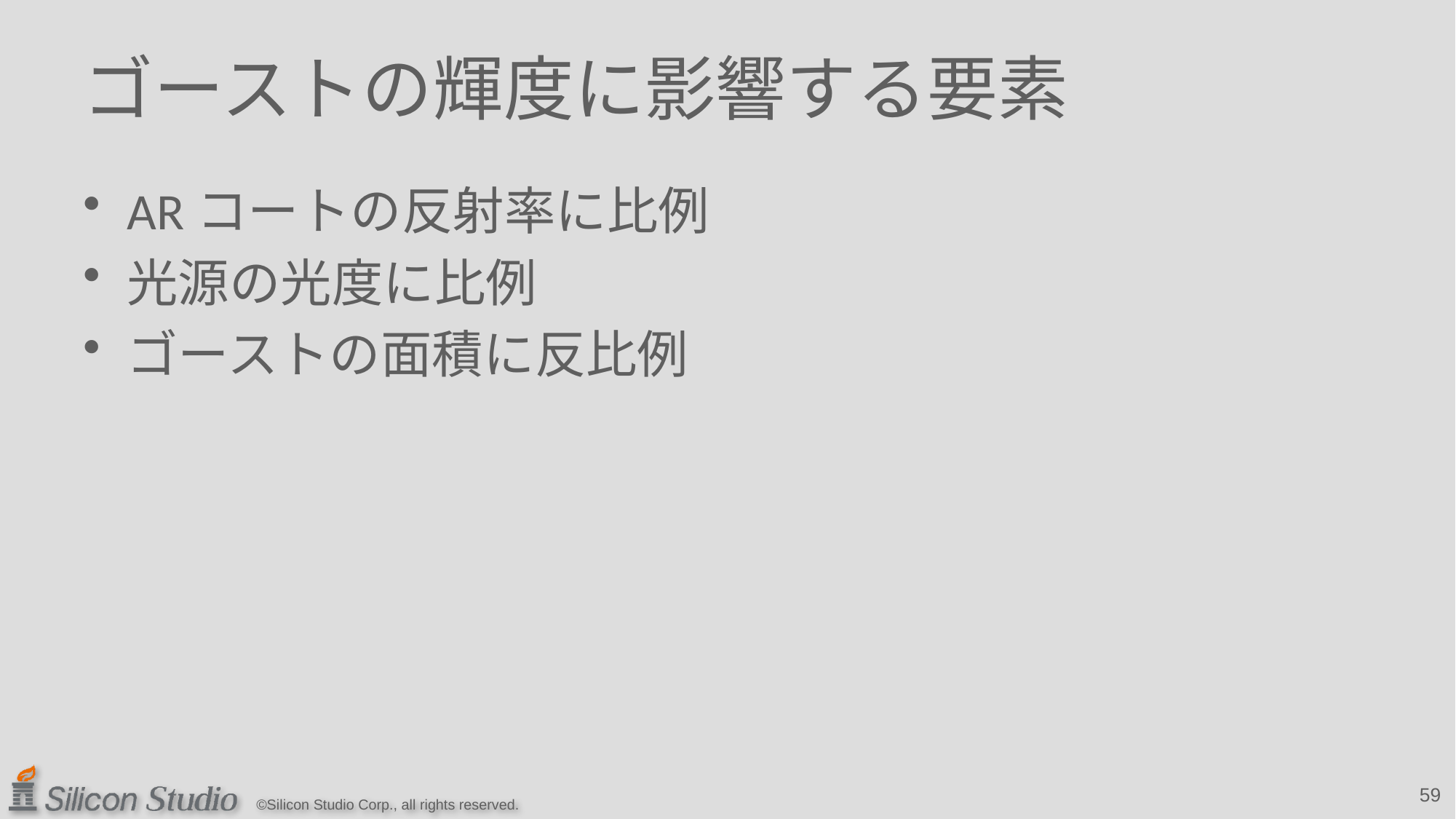

# ゴーストの輝度に影響する要素
ARコートの反射率に比例
光源の光度に比例
ゴーストの面積に反比例

59